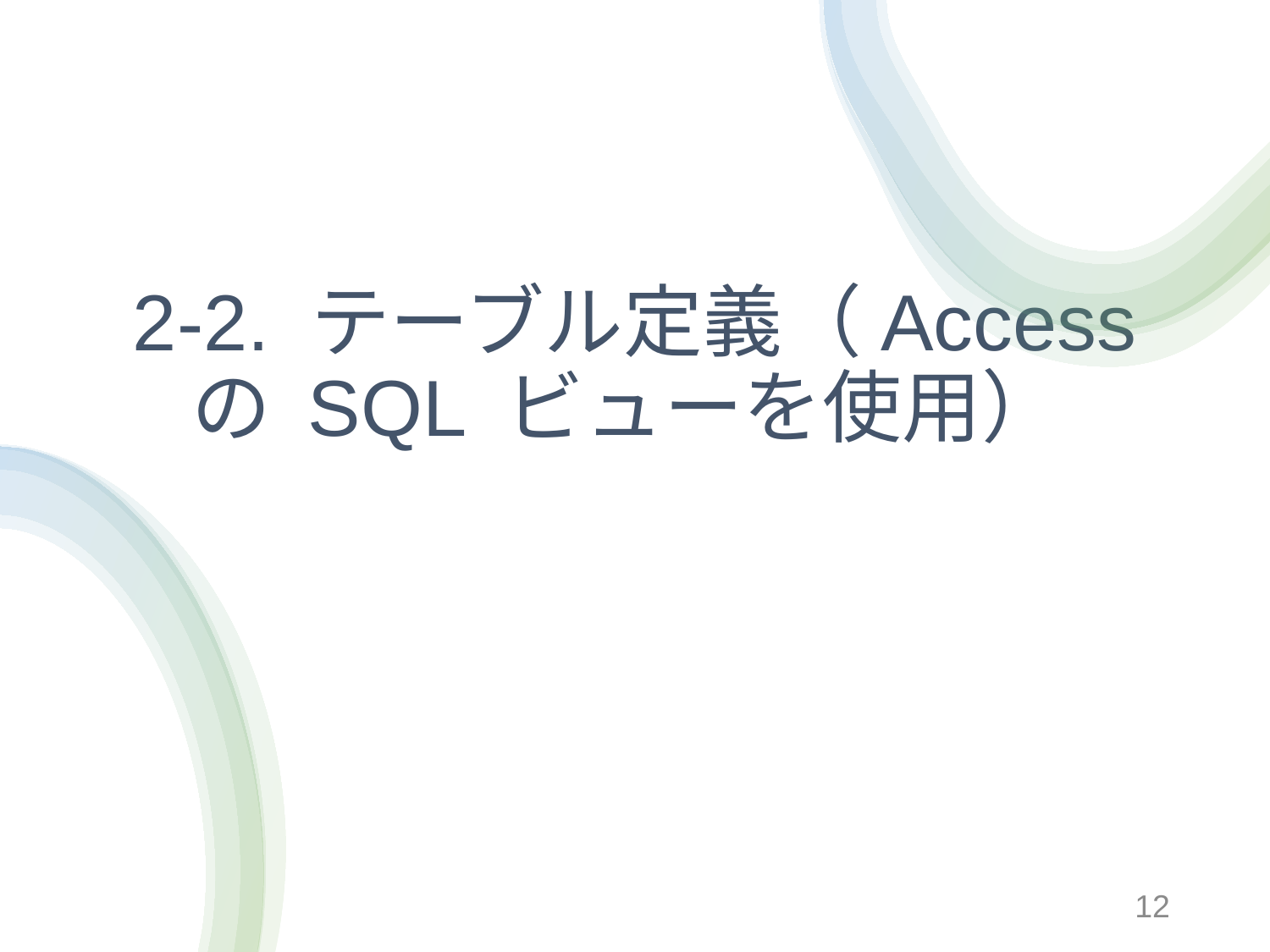

# 2-2. テーブル定義（Access の SQL ビューを使用）

12